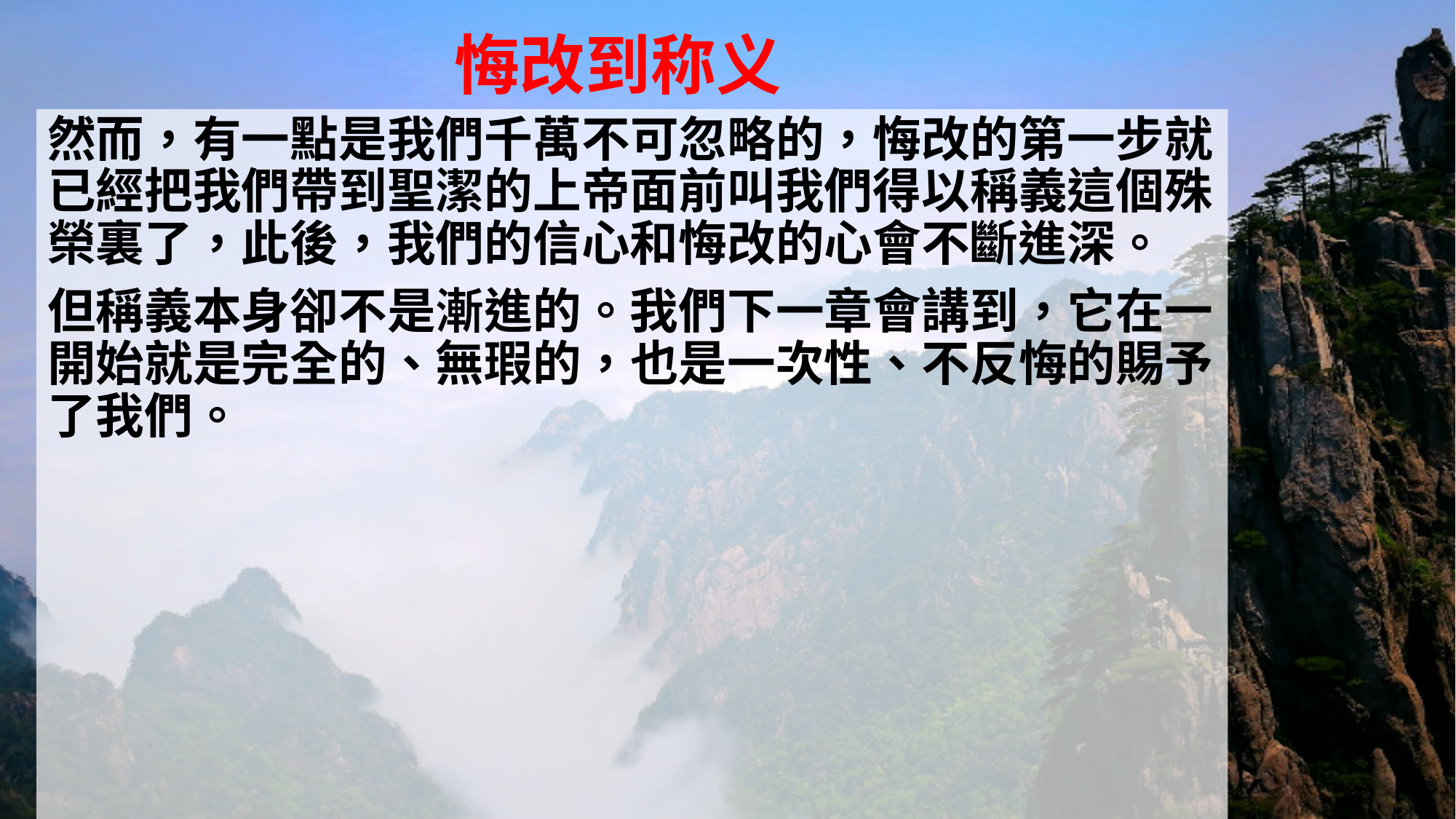

# 悔改到称义
然而，有一點是我們千萬不可忽略的，悔改的第一步就已經把我們帶到聖潔的上帝面前叫我們得以稱義這個殊榮裏了，此後，我們的信心和悔改的心會不斷進深。
但稱義本身卻不是漸進的。我們下一章會講到，它在一開始就是完全的、無瑕的，也是一次性、不反悔的賜予了我們。